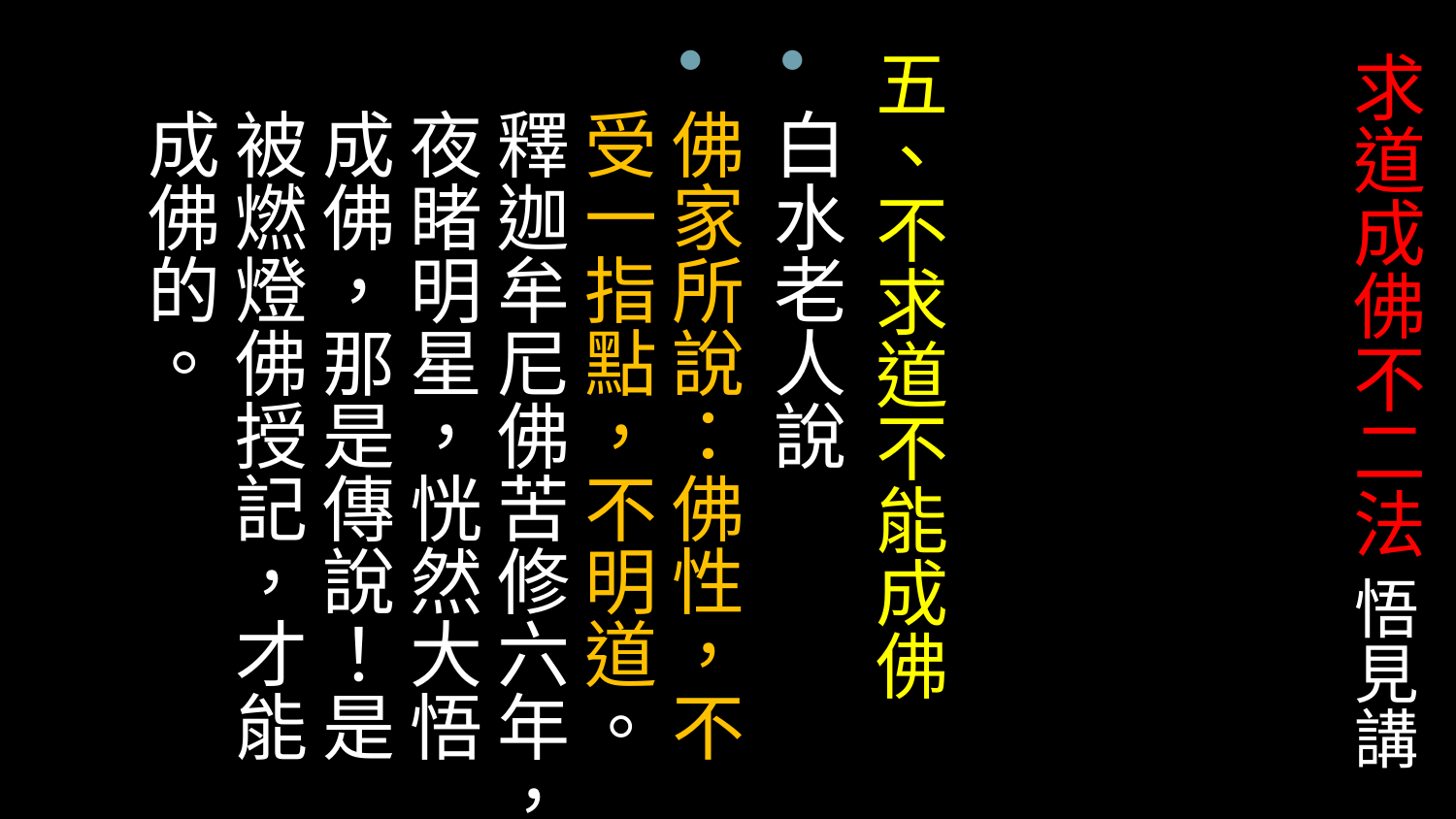

五、不求道不能成佛
白水老人說
佛家所說：佛性，不受一指點，不明道。釋迦牟尼佛苦修六年，夜睹明星，恍然大悟成佛，那是傳說！是被燃燈佛授記，才能成佛的。

# 求道成佛不二法 悟見講